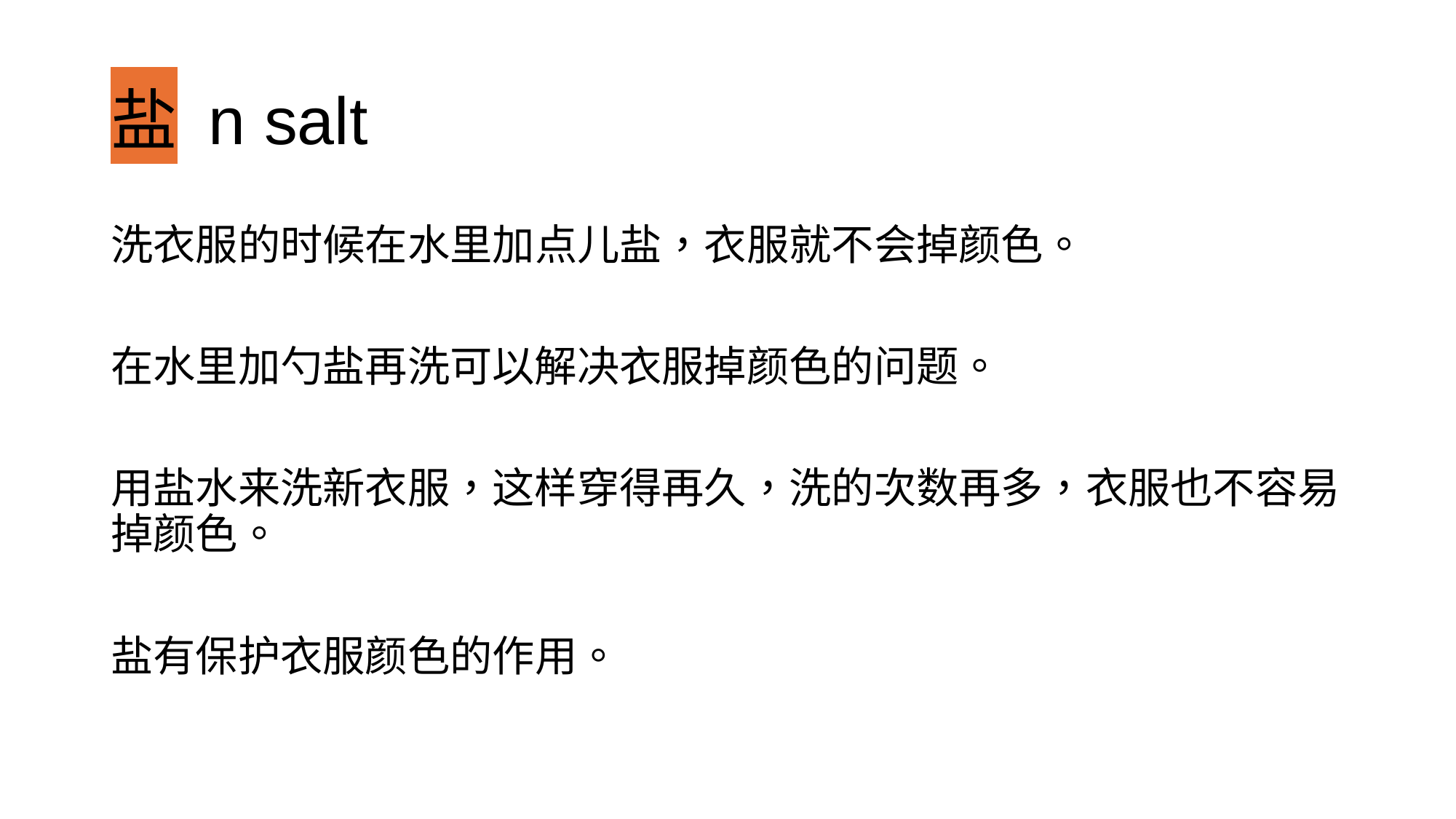

# 盐 n salt
洗衣服的时候在水里加点儿盐，衣服就不会掉颜色。

在水里加勺盐再洗可以解决衣服掉颜色的问题。

用盐水来洗新衣服，这样穿得再久，洗的次数再多，衣服也不容易掉颜色。

盐有保护衣服颜色的作用。